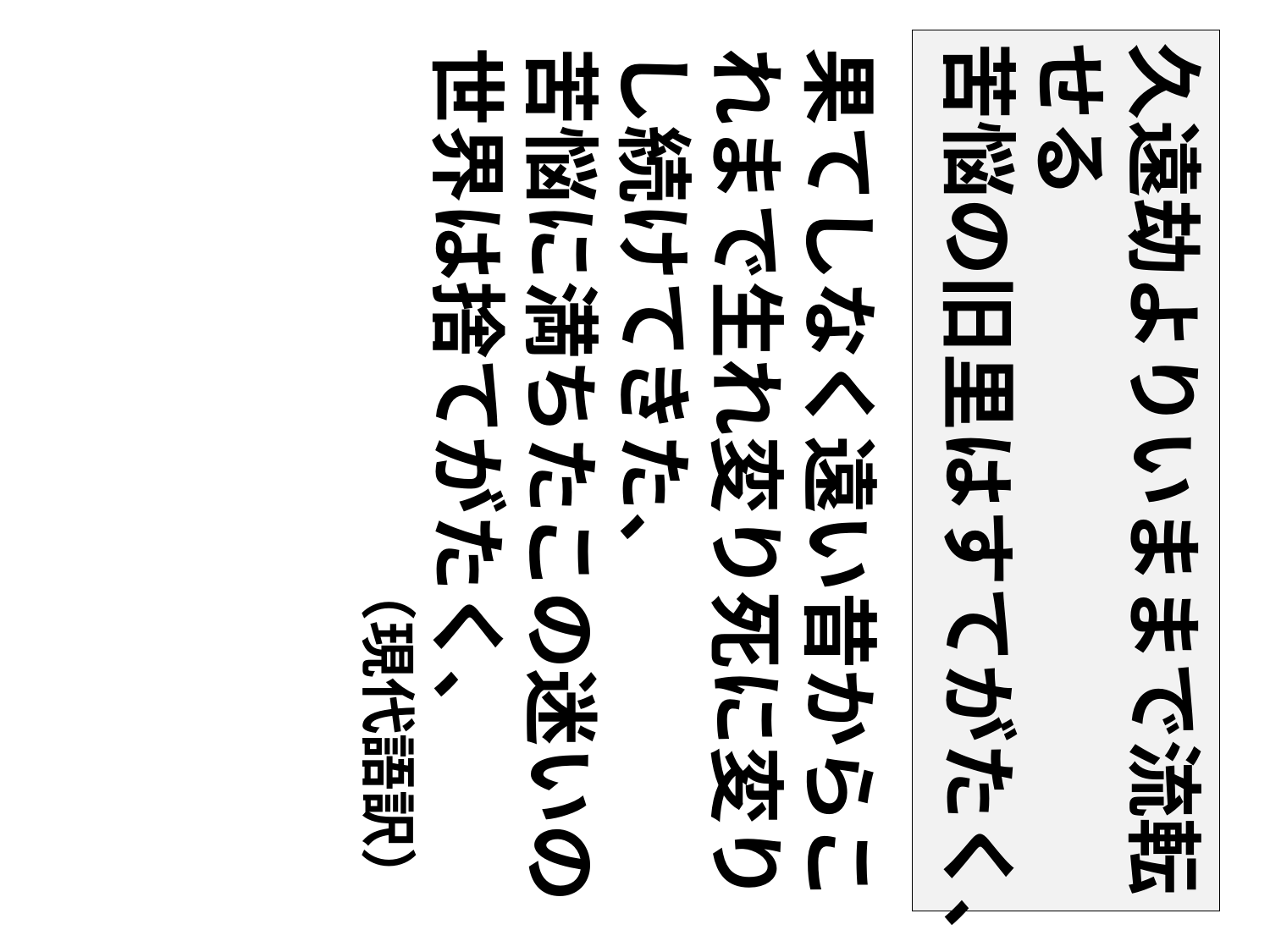

久遠劫よりいままで流転せる
苦悩の旧里はすてがたく、
果てしなく遠い昔からこれまで生れ変り死に変りし続けてきた、
苦悩に満ちたこの迷いの世界は捨てがたく、
（現代語訳）